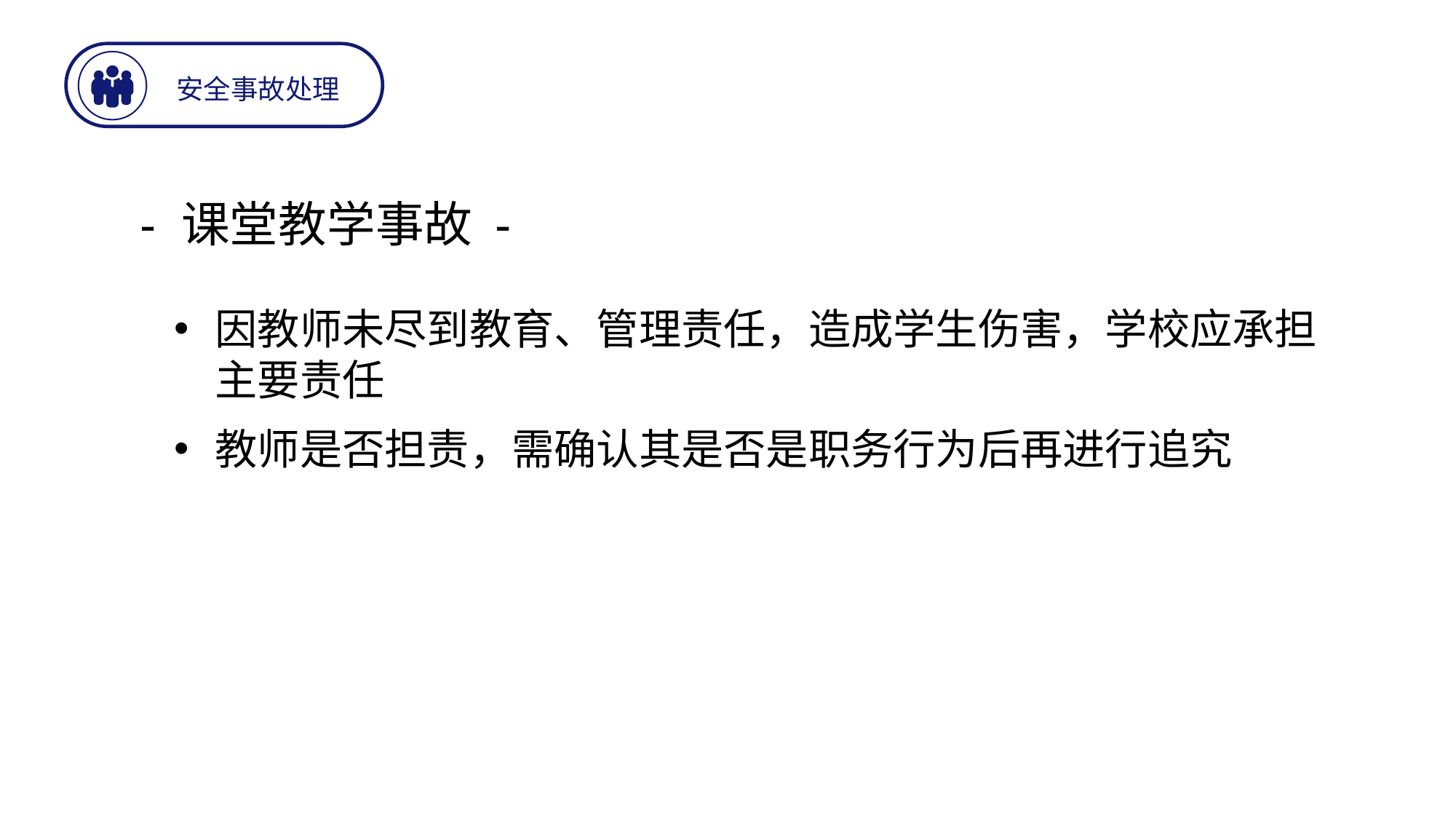

安全事故处理
- 课堂教学事故 -
因教师未尽到教育、管理责任，造成学生伤害，学校应承担主要责任
教师是否担责，需确认其是否是职务行为后再进行追究